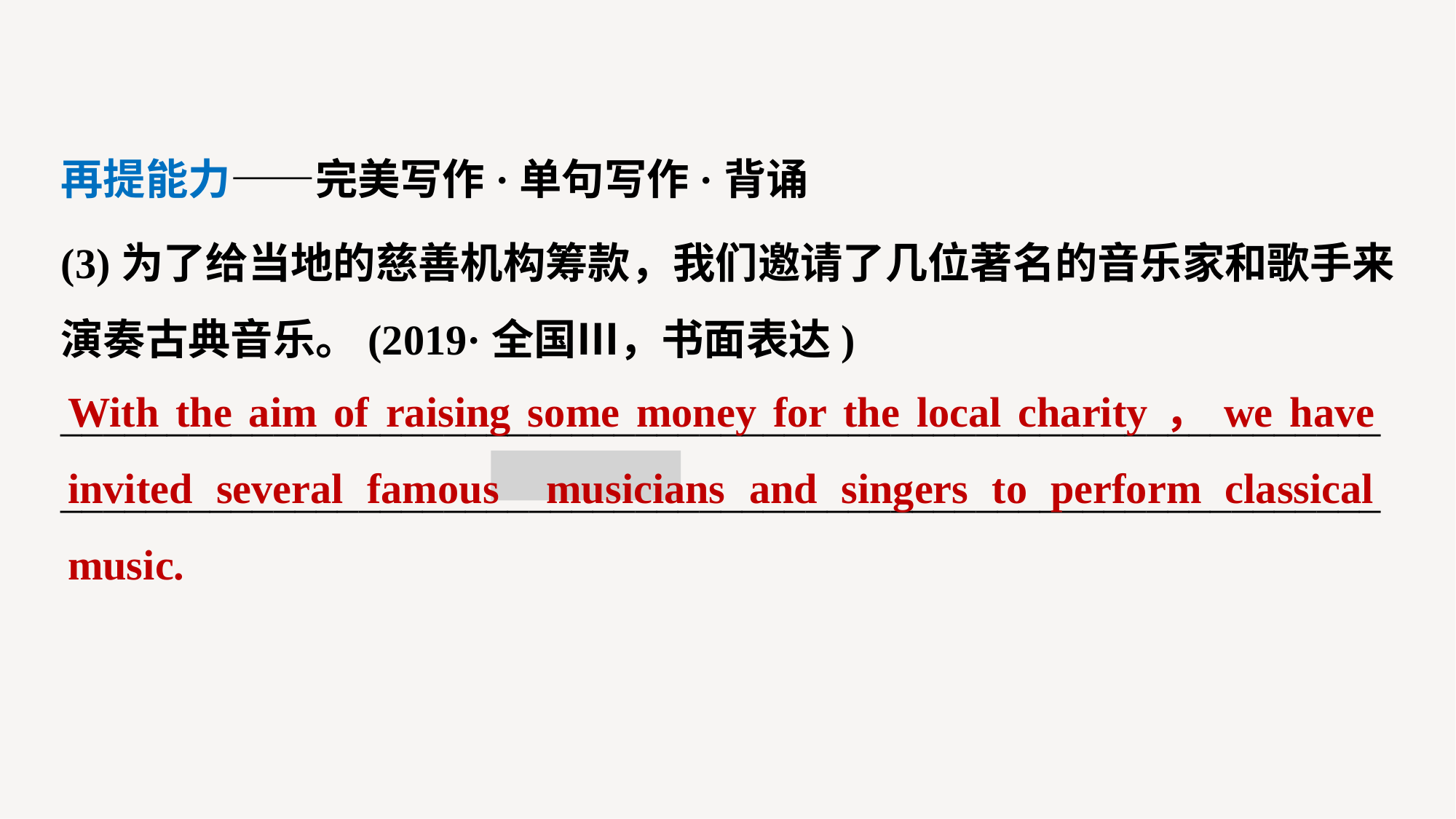

再提能力——完美写作·单句写作·背诵
(3)为了给当地的慈善机构筹款，我们邀请了几位著名的音乐家和歌手来演奏古典音乐。(2019·全国Ⅲ，书面表达)
____________________________________________________________________________________________________________________________
With the aim of raising some money for the local charity，we have invited several famous  musicians and singers to perform classical music.